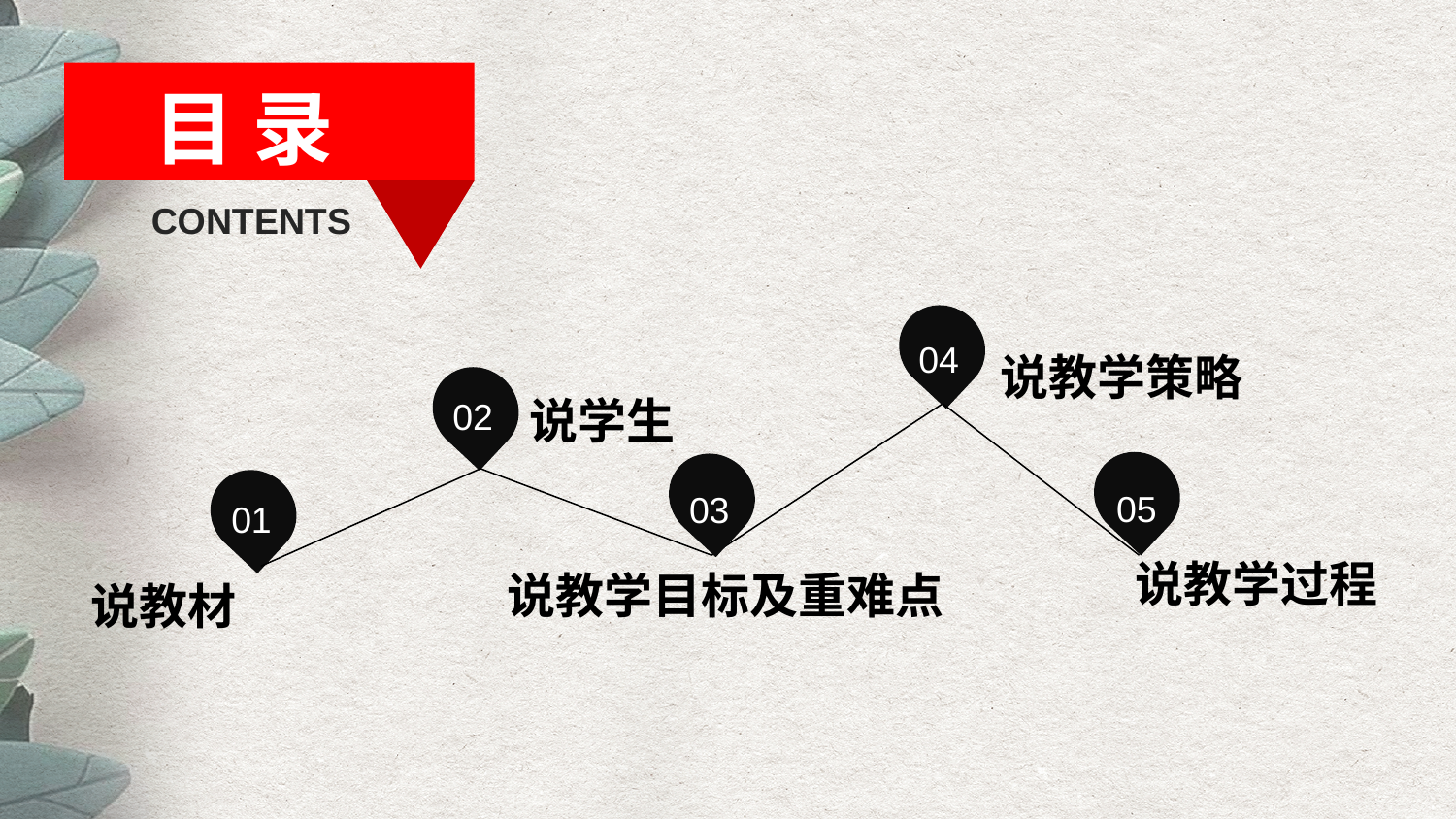

目 录
CONTENTS

04
说教学策略

说学生
02

05
03
01
说教学过程
说教材
 说教学目标及重难点